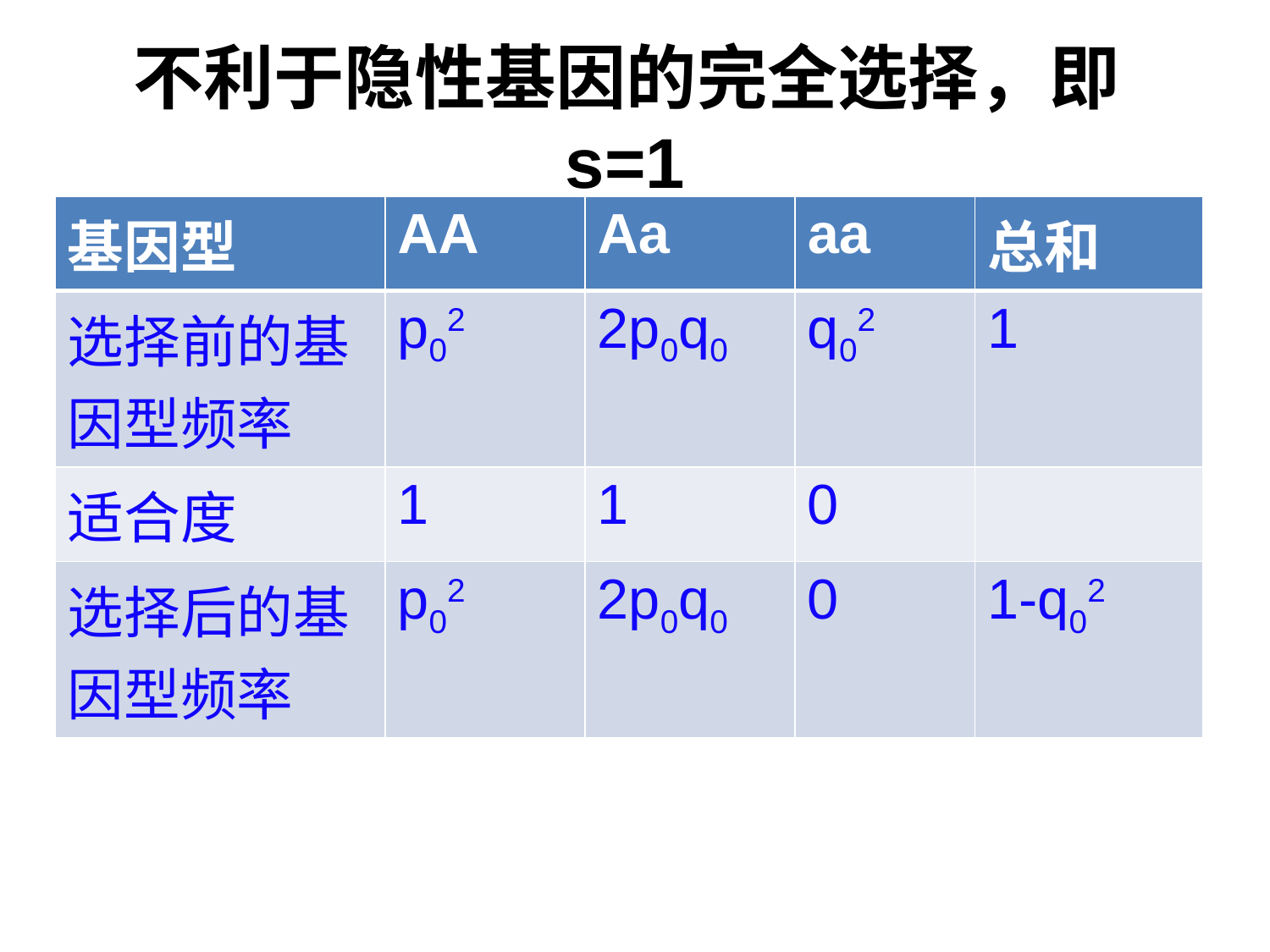

# 不利于隐性基因的完全选择，即s=1
| 基因型 | AA | Aa | aa | 总和 |
| --- | --- | --- | --- | --- |
| 选择前的基因型频率 | p02 | 2p0q0 | q02 | 1 |
| 适合度 | 1 | 1 | 0 |  |
| 选择后的基因型频率 | p02 | 2p0q0 | 0 | 1-q02 |